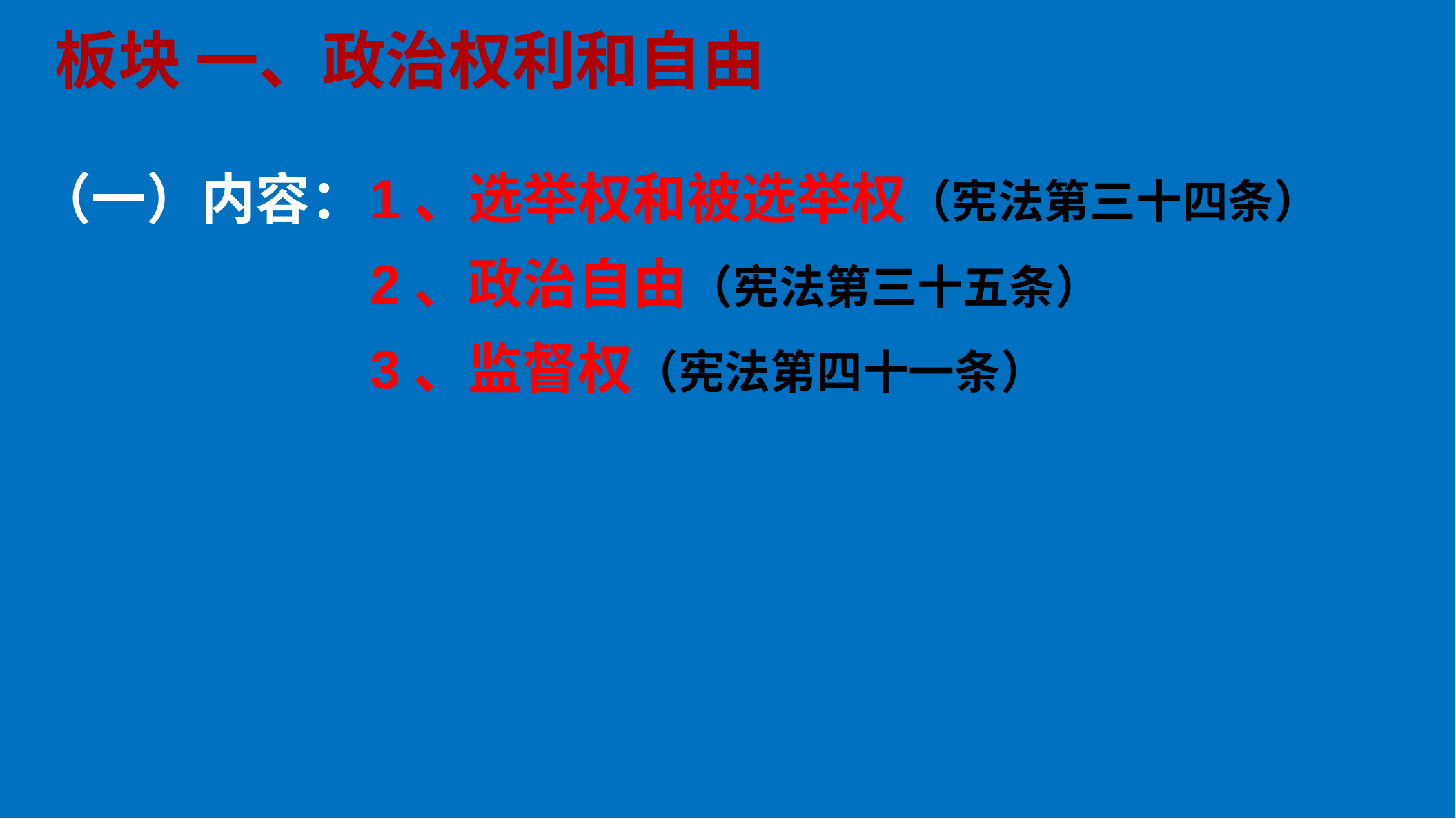

板块 一、政治权利和自由

（一）内容：
 1、选举权和被选举权（宪法第三十四条）
 2、政治自由（宪法第三十五条）
 3、监督权（宪法第四十一条）